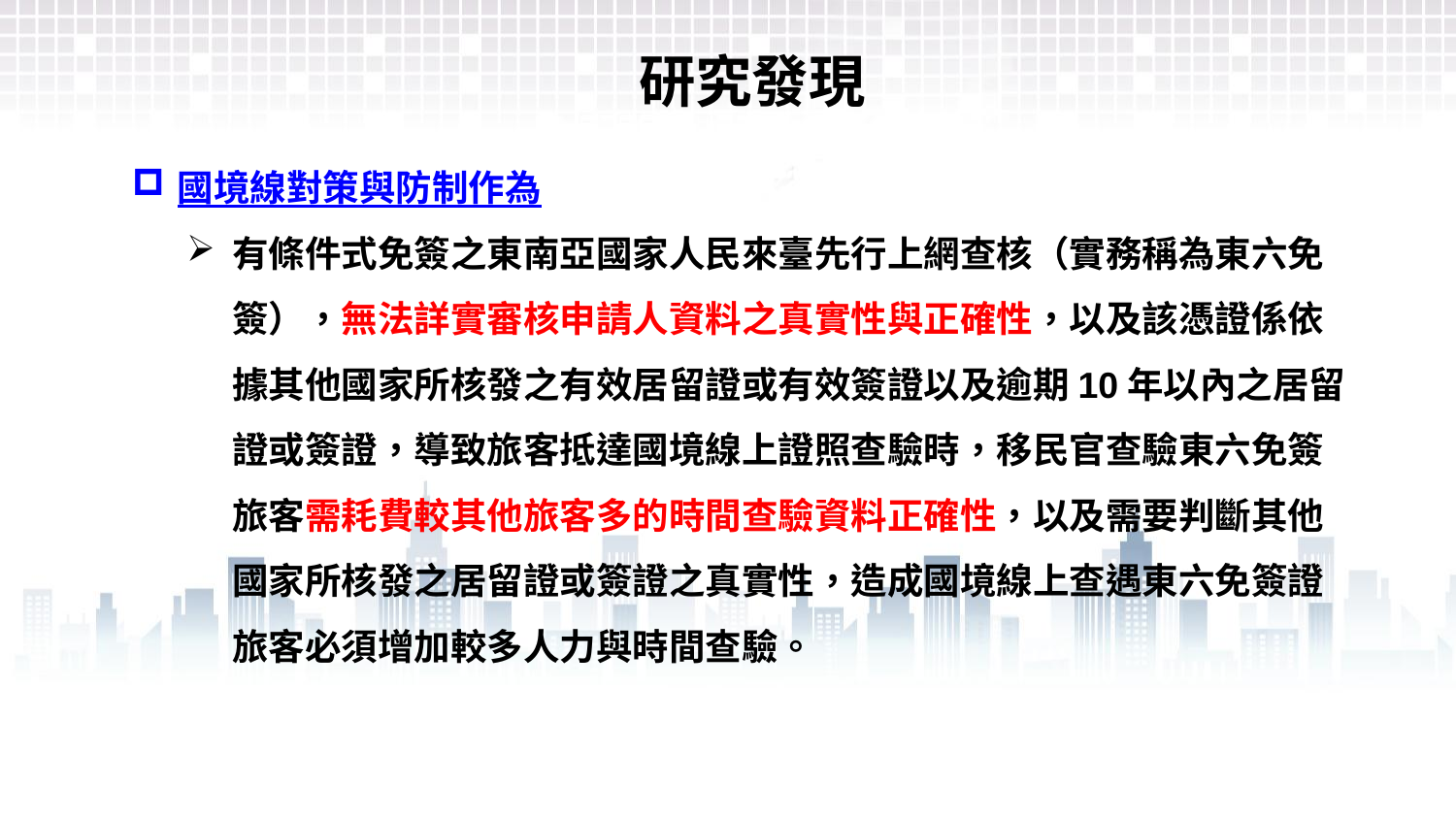

研究發現
國境線對策與防制作為
有條件式免簽之東南亞國家人民來臺先行上網查核（實務稱為東六免簽），無法詳實審核申請人資料之真實性與正確性，以及該憑證係依據其他國家所核發之有效居留證或有效簽證以及逾期10年以內之居留證或簽證，導致旅客抵達國境線上證照查驗時，移民官查驗東六免簽旅客需耗費較其他旅客多的時間查驗資料正確性，以及需要判斷其他國家所核發之居留證或簽證之真實性，造成國境線上查遇東六免簽證旅客必須增加較多人力與時間查驗。